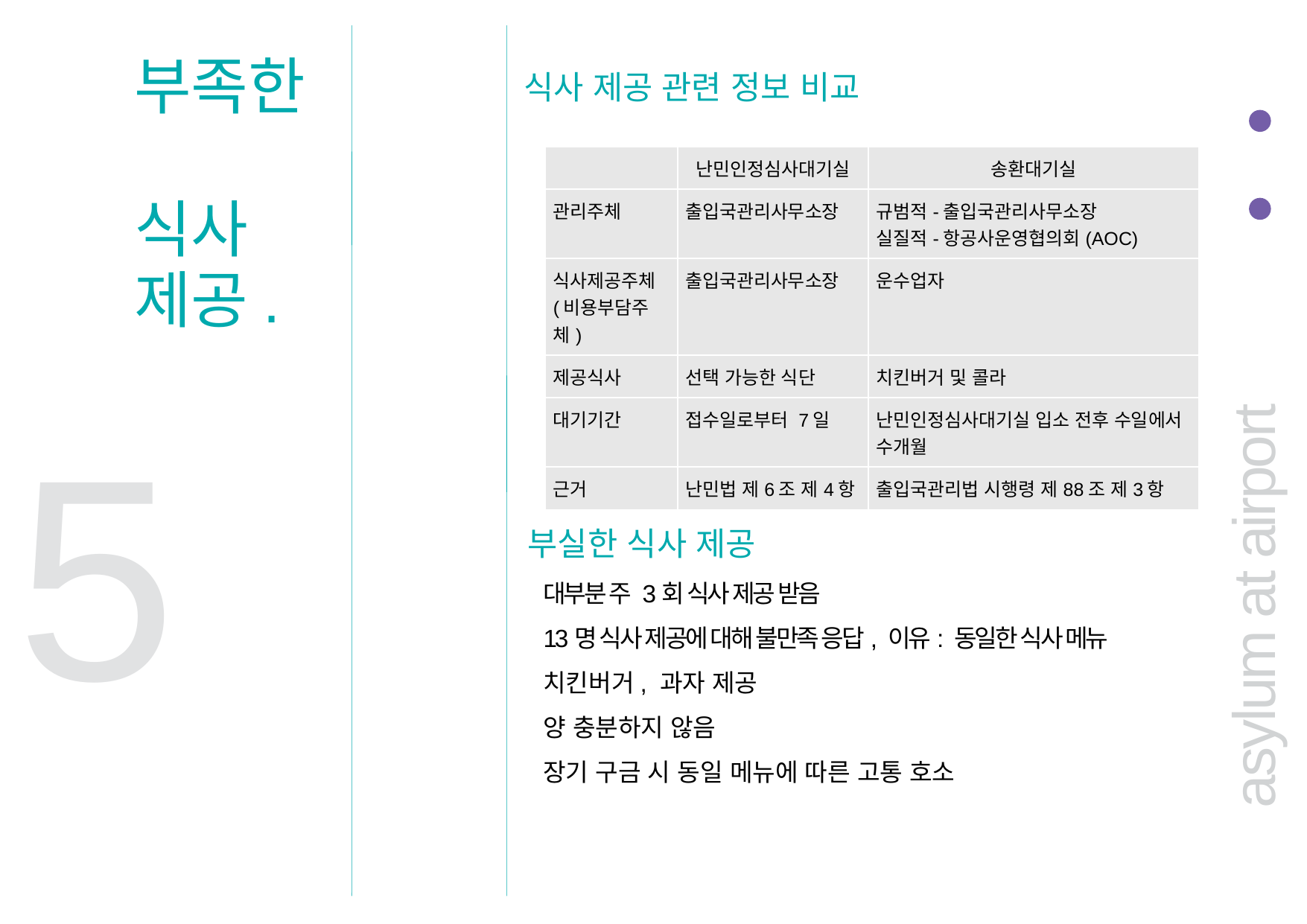

부족한

식사
제공.
식사 제공 관련 정보 비교

|  | 난민인정심사대기실 | 송환대기실 |
| --- | --- | --- |
| 관리주체 | 출입국관리사무소장 | 규범적-출입국관리사무소장 실질적-항공사운영협의회(AOC) |
| 식사제공주체 (비용부담주체) | 출입국관리사무소장 | 운수업자 |
| 제공식사 | 선택 가능한 식단 | 치킨버거 및 콜라 |
| 대기기간 | 접수일로부터 7일 | 난민인정심사대기실 입소 전후 수일에서 수개월 |
| 근거 | 난민법 제6조 제4항 | 출입국관리법 시행령 제88조 제3항 |
asylum at airport
5
부실한 식사 제공

대부분 주 3회 식사 제공 받음
13명 식사 제공에 대해 불만족 응답, 이유: 동일한 식사 메뉴
치킨버거, 과자 제공
양 충분하지 않음
장기 구금 시 동일 메뉴에 따른 고통 호소